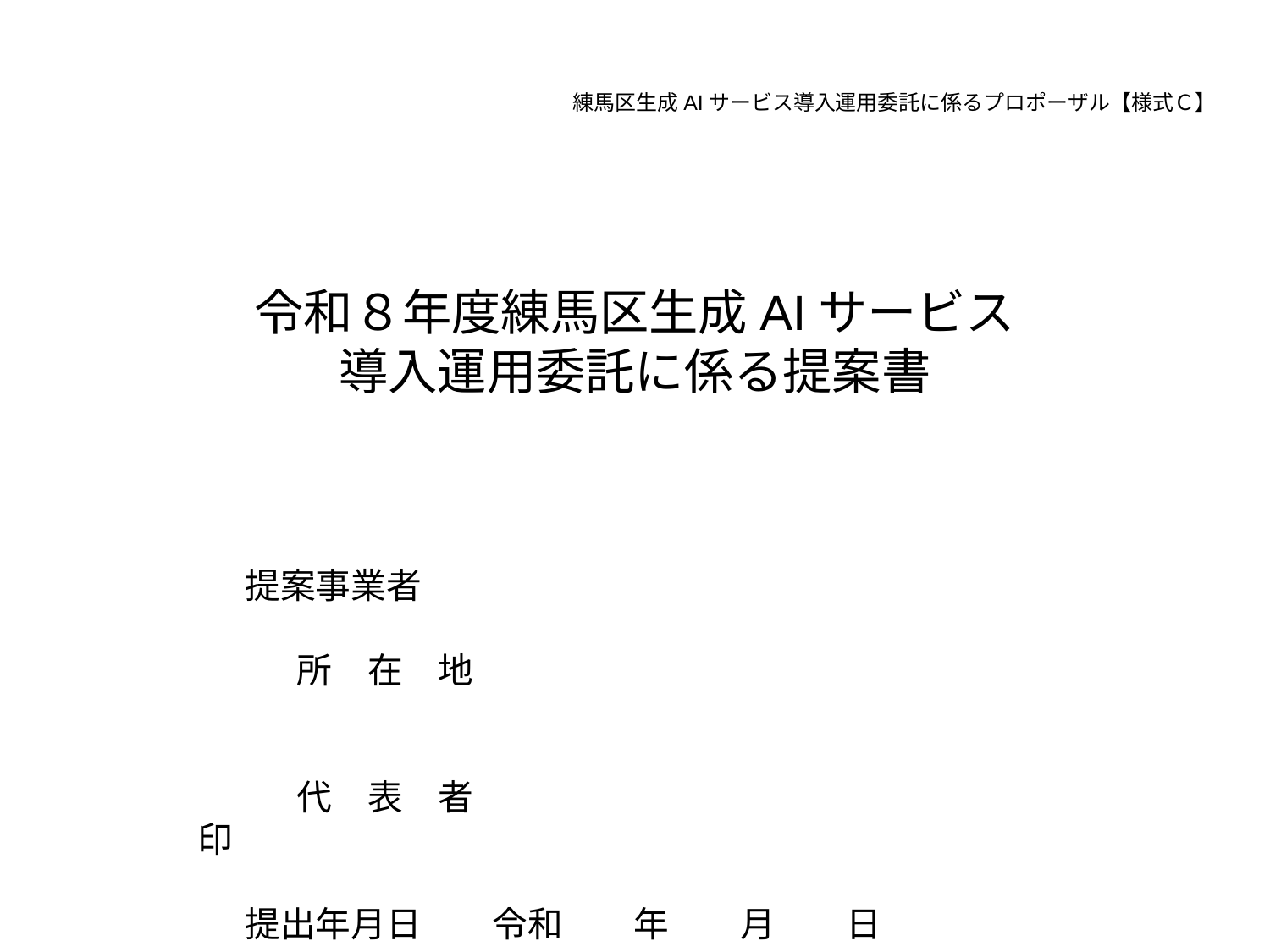

練馬区生成AIサービス導入運用委託に係るプロポーザル【様式Ｃ】

令和８年度練馬区生成AIサービス
導入運用委託に係る提案書
提案事業者

 　所　在　地

 　代　表　者　　　　　　　　　　　　　　　　印

提出年月日　　令和　　年　　月　　日